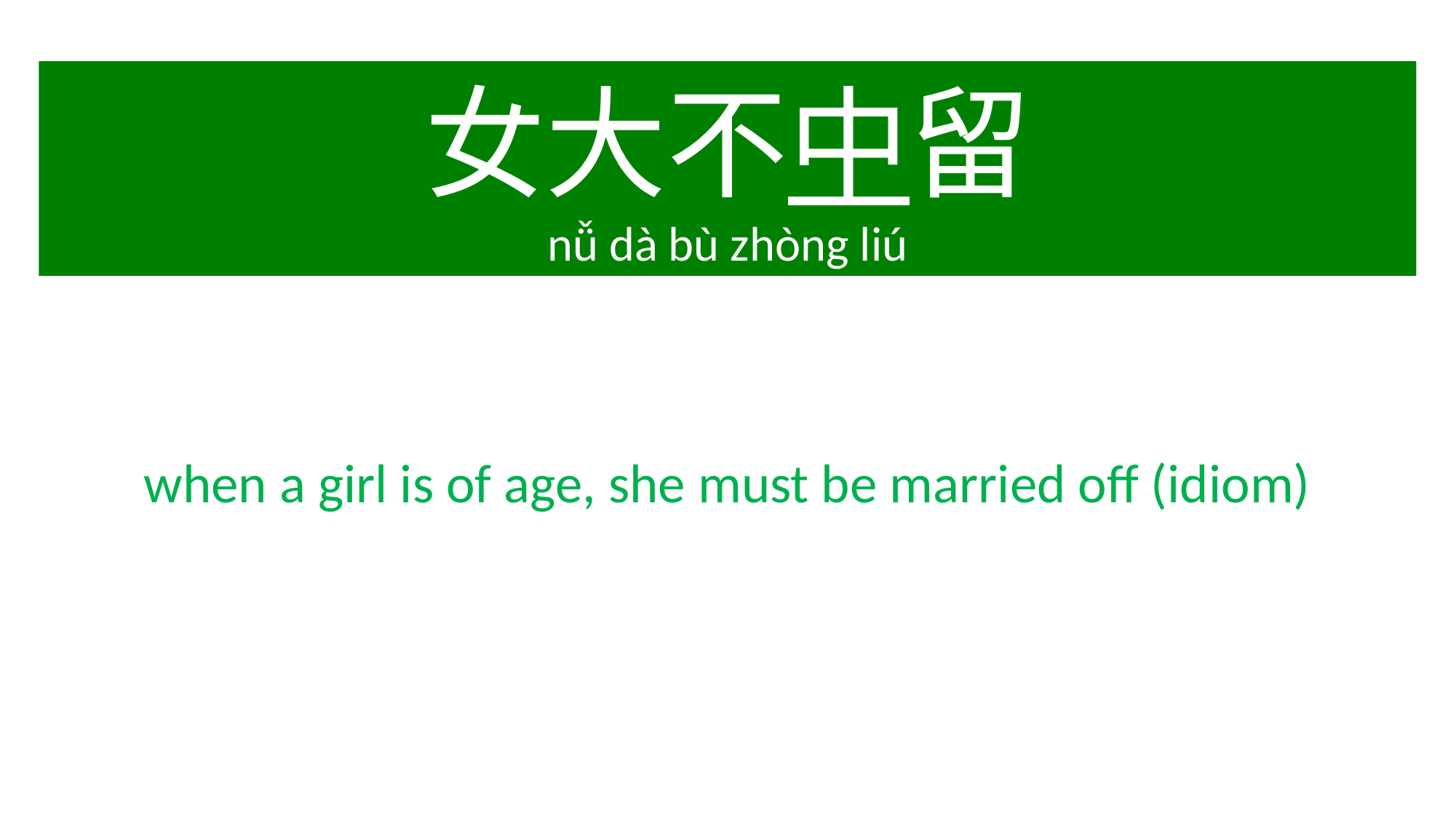

女大不中留
nǚ dà bù zhòng liú
when a girl is of age, she must be married off (idiom)​